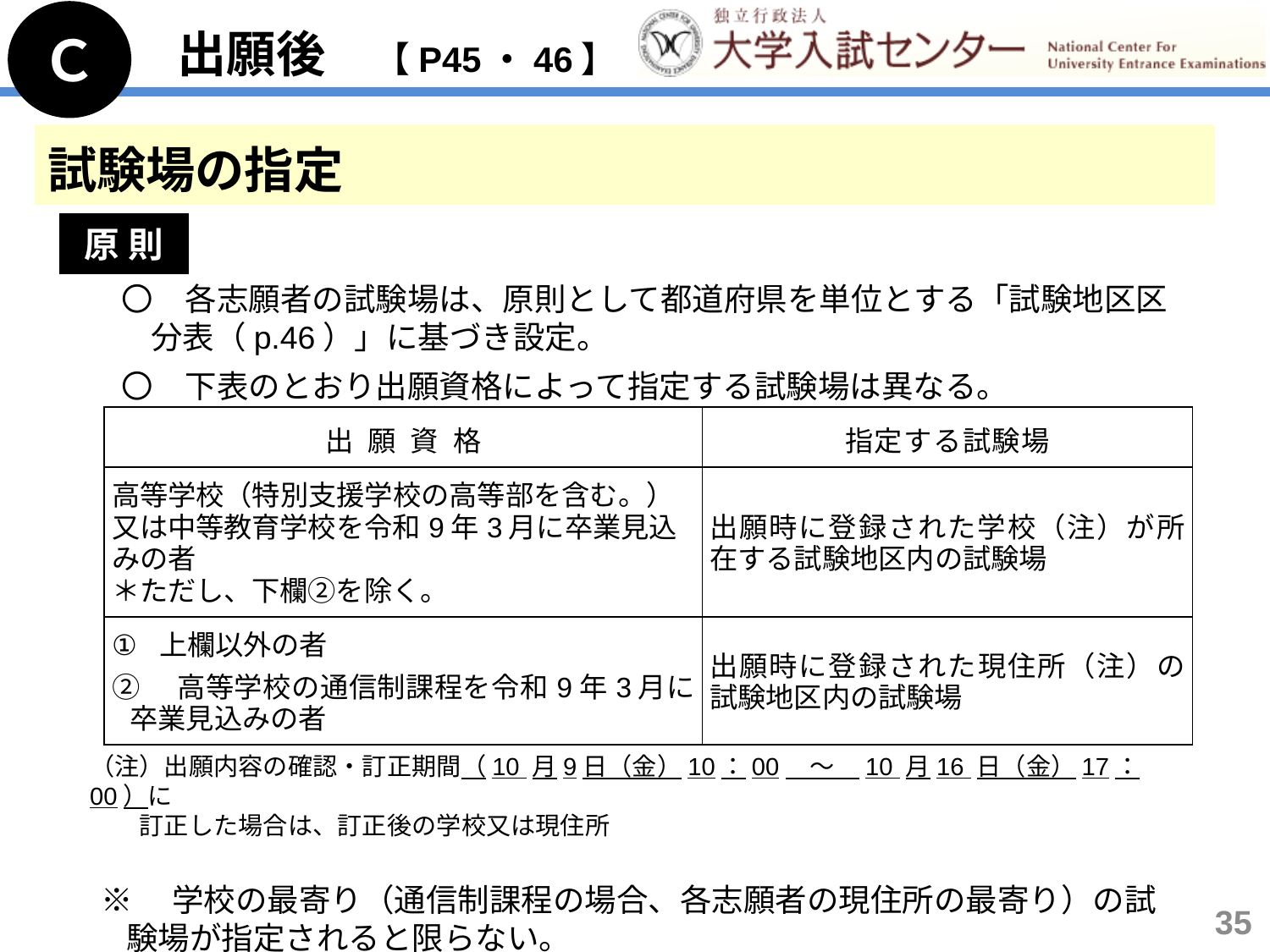

Ｃ
出願後　【P45・46】
試験場の指定
原 則
〇　各志願者の試験場は、原則として都道府県を単位とする「試験地区区
   分表（p.46）」に基づき設定。
〇　下表のとおり出願資格によって指定する試験場は異なる。

| 出願資格 | 指定する試験場 |
| --- | --- |
| 高等学校（特別支援学校の高等部を含む。）又は中等教育学校を令和9年3月に卒業見込みの者　　　　　 ＊ただし、下欄②を除く。 | 出願時に登録された学校（注）が所在する試験地区内の試験場 |
| 上欄以外の者 ②　高等学校の通信制課程を令和9年3月に卒業見込みの者 | 出願時に登録された現住所（注）の試験地区内の試験場 |

（注）出願内容の確認・訂正期間（10 月9日（金）10：00　～　10 月16 日（金）17：00）に
　　訂正した場合は、訂正後の学校又は現住所

  ※　学校の最寄り（通信制課程の場合、各志願者の現住所の最寄り）の試
    験場が指定されると限らない。

35